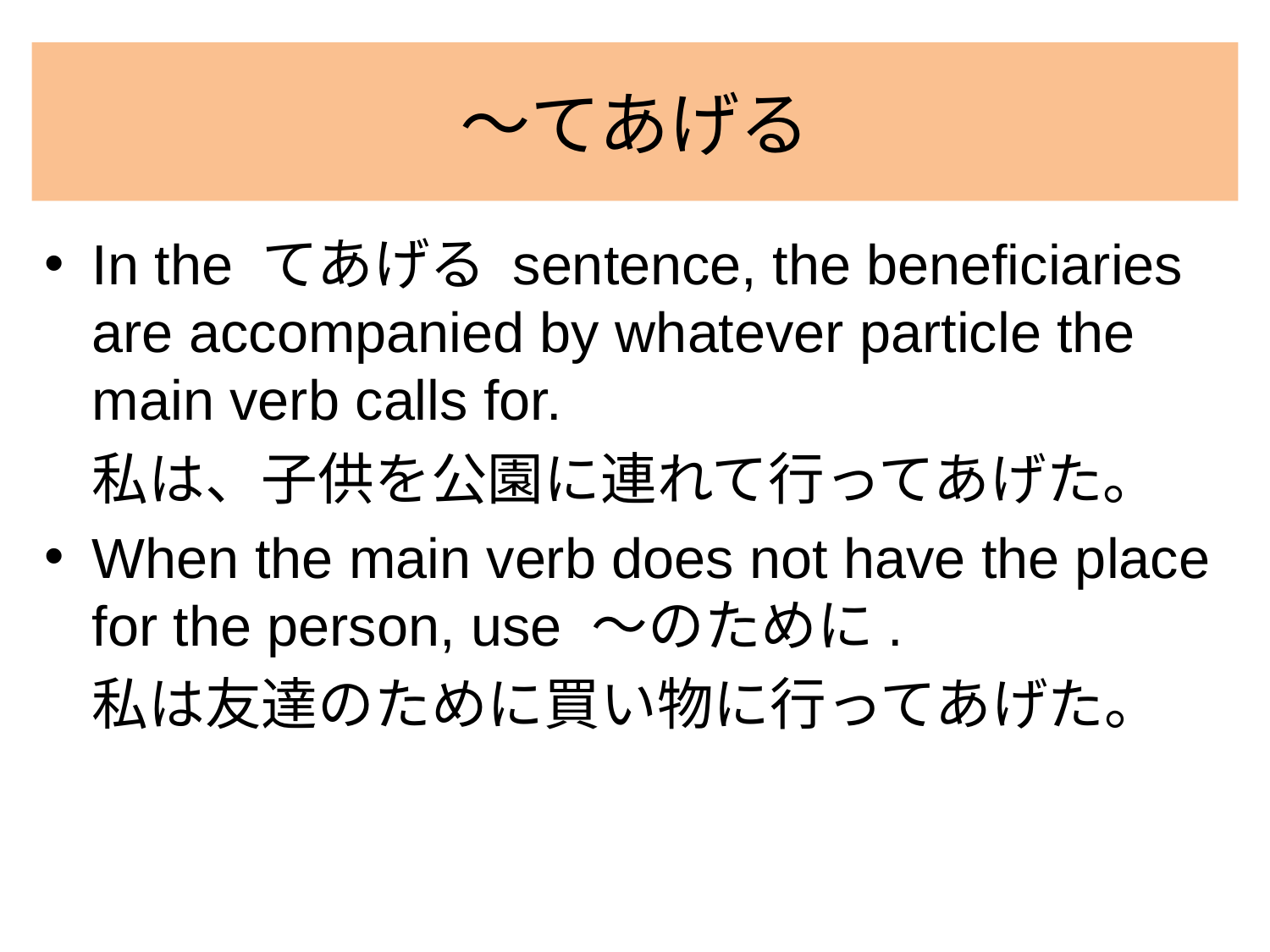

# 〜てあげる
In the てあげる sentence, the beneficiaries are accompanied by whatever particle the main verb calls for.
	私は、子供を公園に連れて行ってあげた。
When the main verb does not have the place for the person, use 〜のために.
	私は友達のために買い物に行ってあげた。